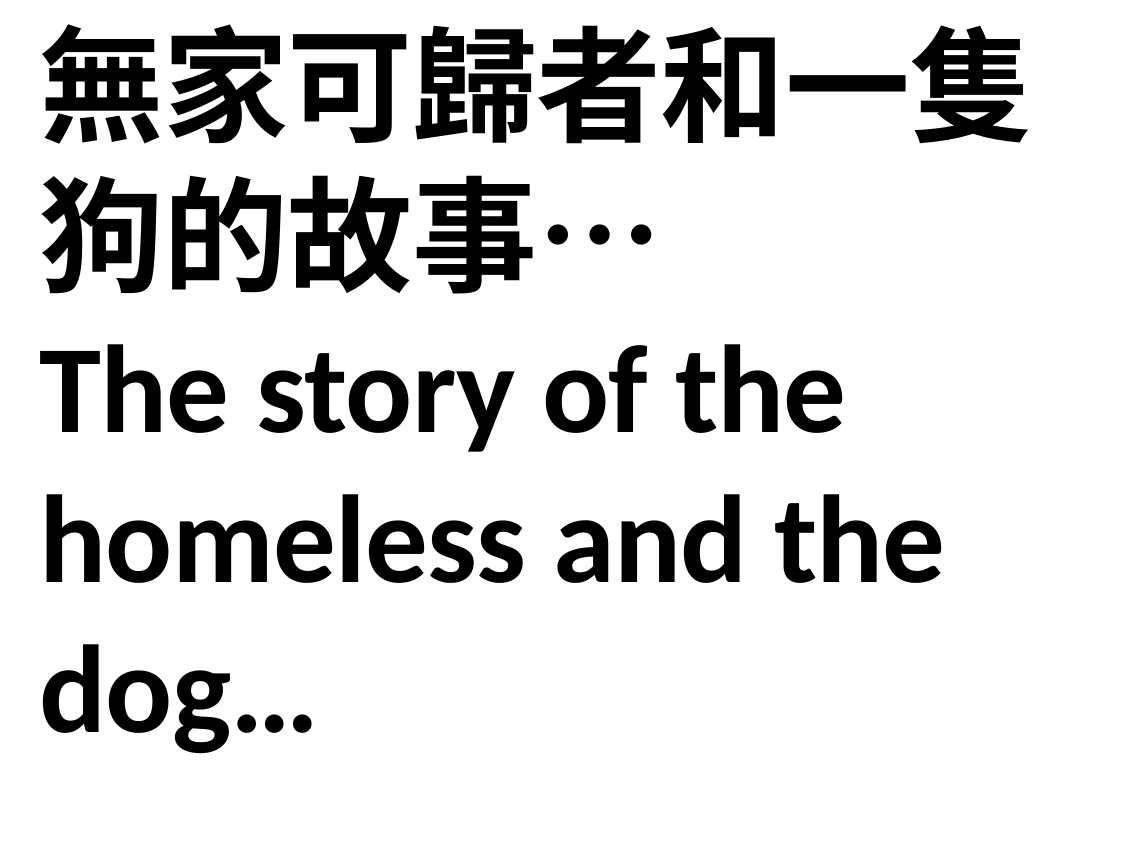

無家可歸者和一隻狗的故事…
The story of the homeless and the dog…